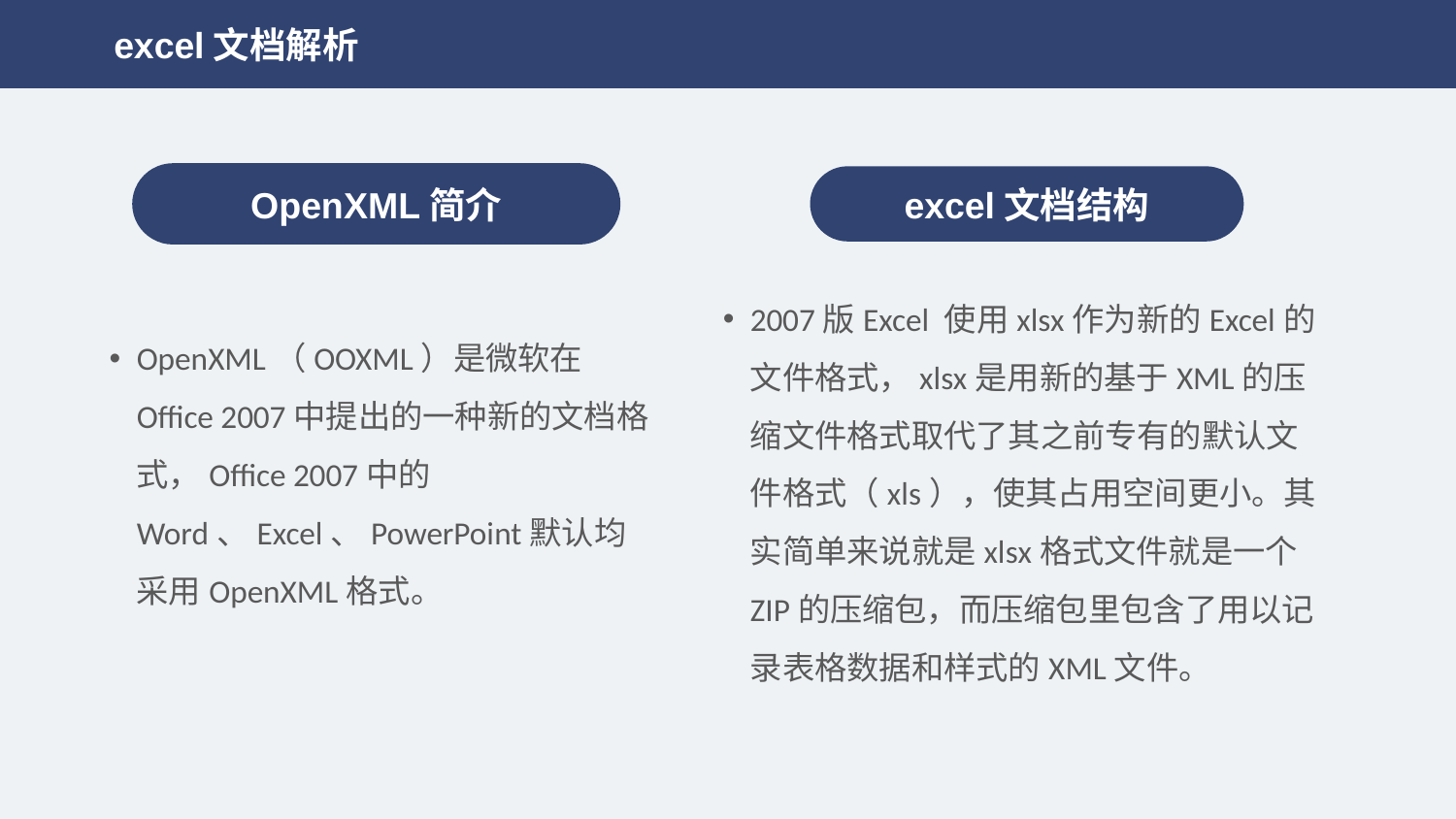

excel文档解析
OpenXML简介
OpenXML（OOXML）是微软在Office 2007中提出的一种新的文档格式，Office 2007中的Word、Excel、PowerPoint默认均采用OpenXML格式。
excel文档结构
2007版Excel 使用xlsx作为新的Excel的文件格式，xlsx是用新的基于XML的压缩文件格式取代了其之前专有的默认文件格式（xls），使其占用空间更小。其实简单来说就是xlsx格式文件就是一个ZIP的压缩包，而压缩包里包含了用以记录表格数据和样式的XML文件。